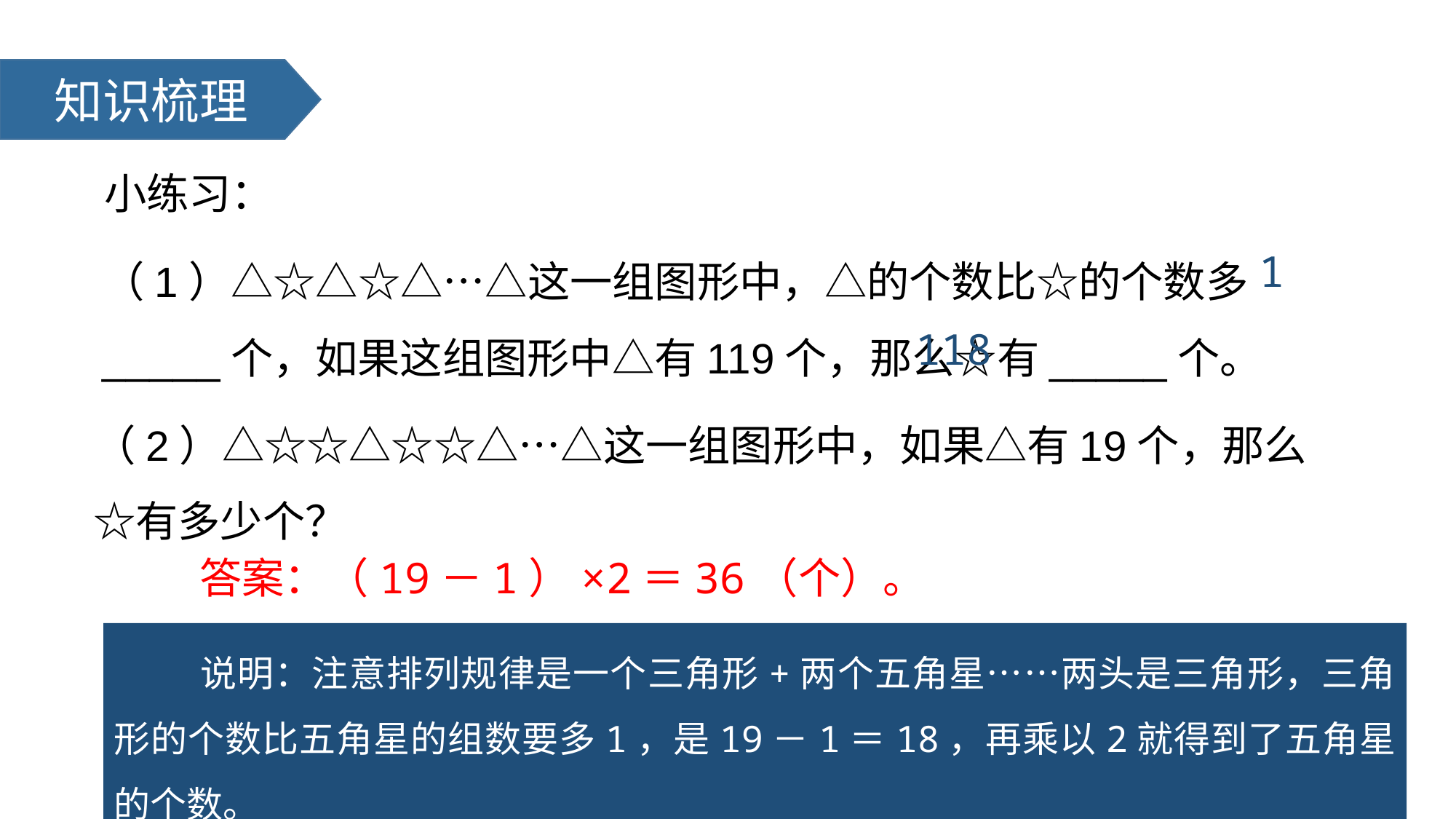

知识梳理
小练习：
1
（1）△☆△☆△…△这一组图形中，△的个数比☆的个数多_____个，如果这组图形中△有119个，那么☆有_____个。
118
（2）△☆☆△☆☆△…△这一组图形中，如果△有19个，那么☆有多少个？
答案：（19－1）×2＝36（个）。
说明：注意排列规律是一个三角形+两个五角星……两头是三角形，三角形的个数比五角星的组数要多1，是19－1＝18，再乘以2就得到了五角星的个数。